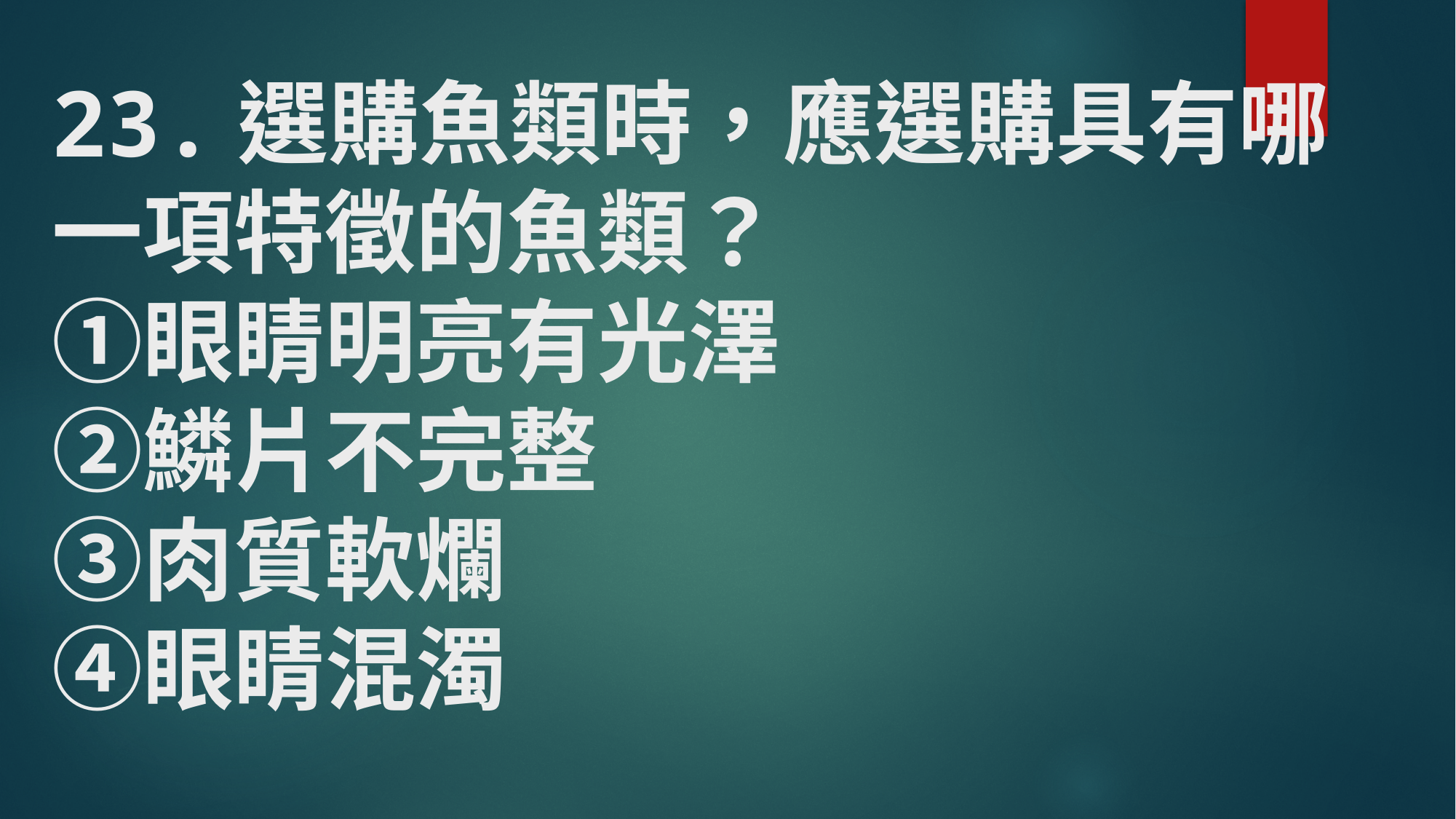

# 23.選購魚類時，應選購具有哪一項特徵的魚類？ ①眼睛明亮有光澤 ②鱗片不完整 ③肉質軟爛 ④眼睛混濁